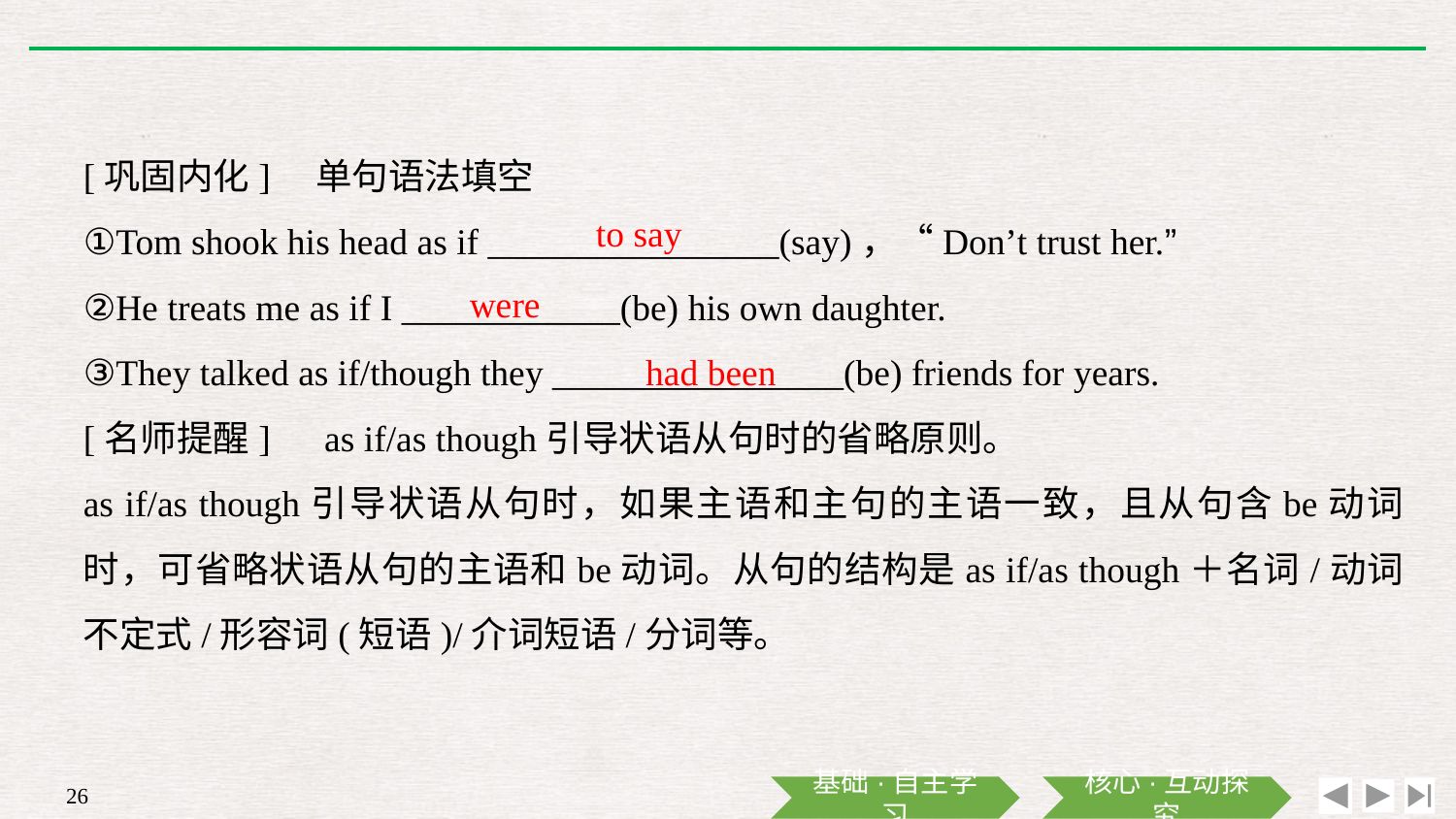

[巩固内化]　单句语法填空
①Tom shook his head as if ________________(say)，“Don’t trust her.”
②He treats me as if I ____________(be) his own daughter.
③They talked as if/though they ________________(be) friends for years.
[名师提醒]　as if/as though引导状语从句时的省略原则。
as if/as though引导状语从句时，如果主语和主句的主语一致，且从句含be动词时，可省略状语从句的主语和be动词。从句的结构是as if/as though＋名词/动词不定式/形容词(短语)/介词短语/分词等。
to say
were
had been